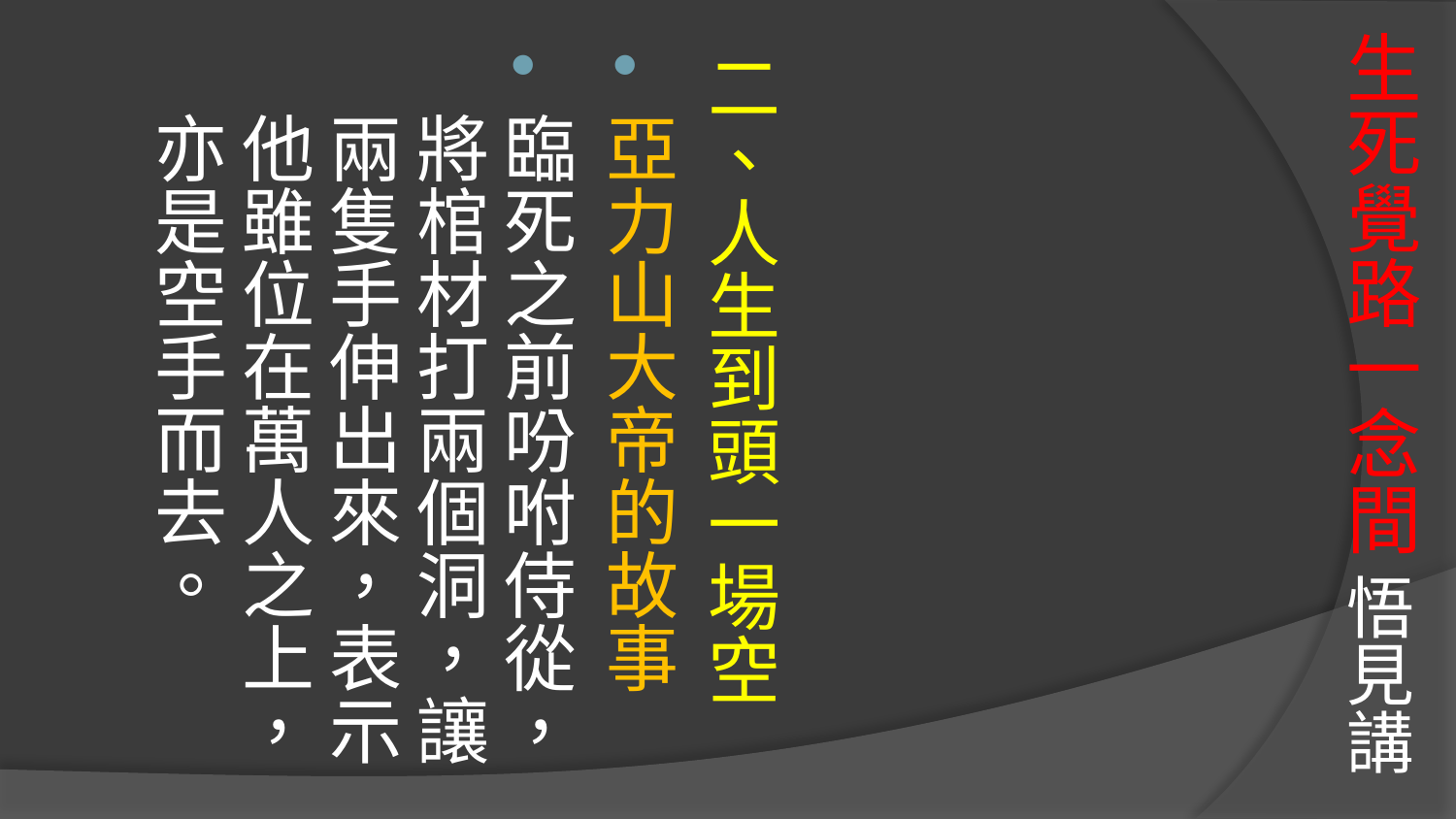

# 生死覺路一念間 悟見講
二、人生到頭一場空
亞力山大帝的故事
臨死之前吩咐侍從，將棺材打兩個洞，讓兩隻手伸出來，表示他雖位在萬人之上，亦是空手而去。